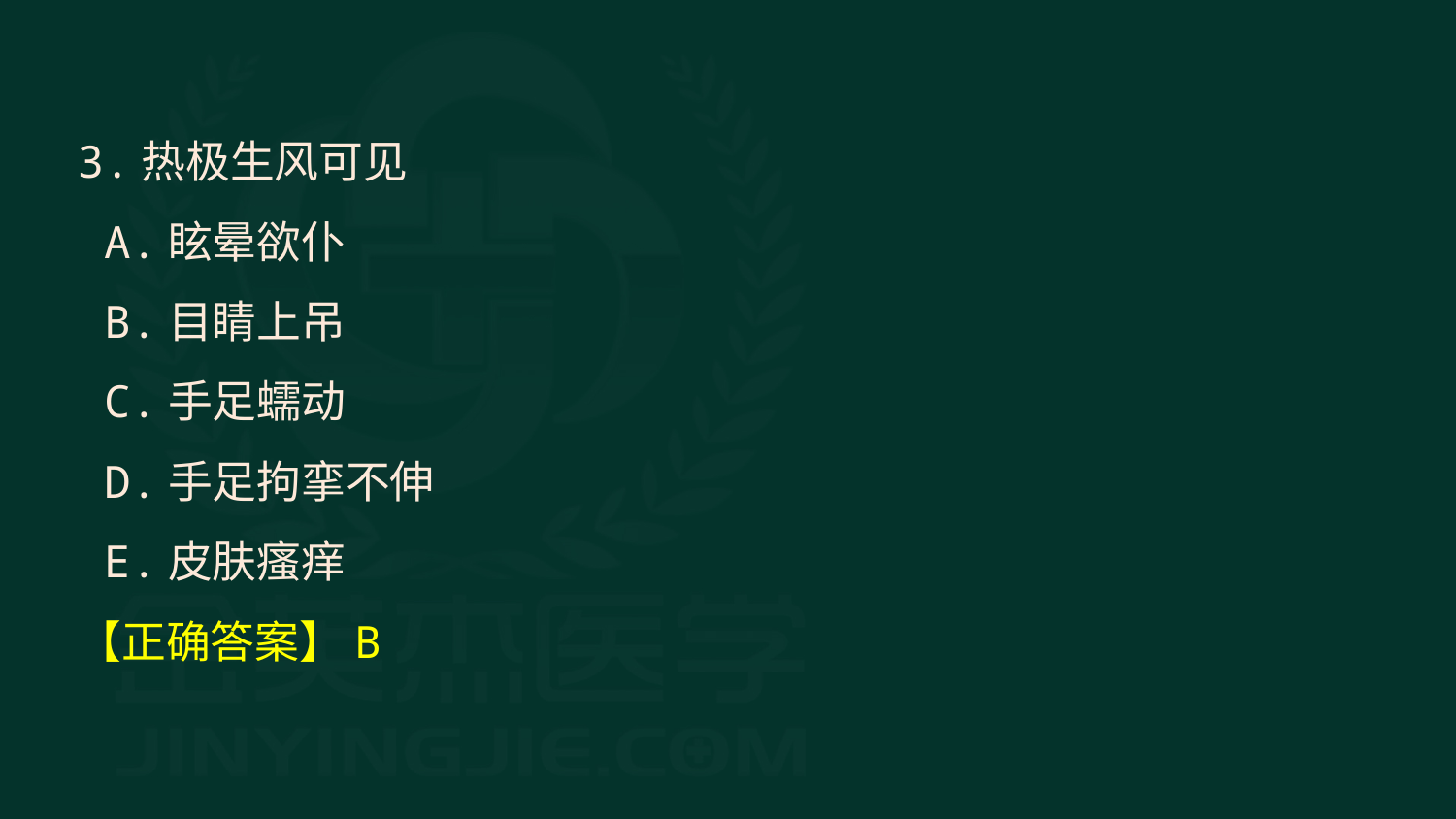

3.热极生风可见
 A.眩晕欲仆
 B.目睛上吊
 C.手足蠕动
 D.手足拘挛不伸
 E.皮肤瘙痒
【正确答案】B